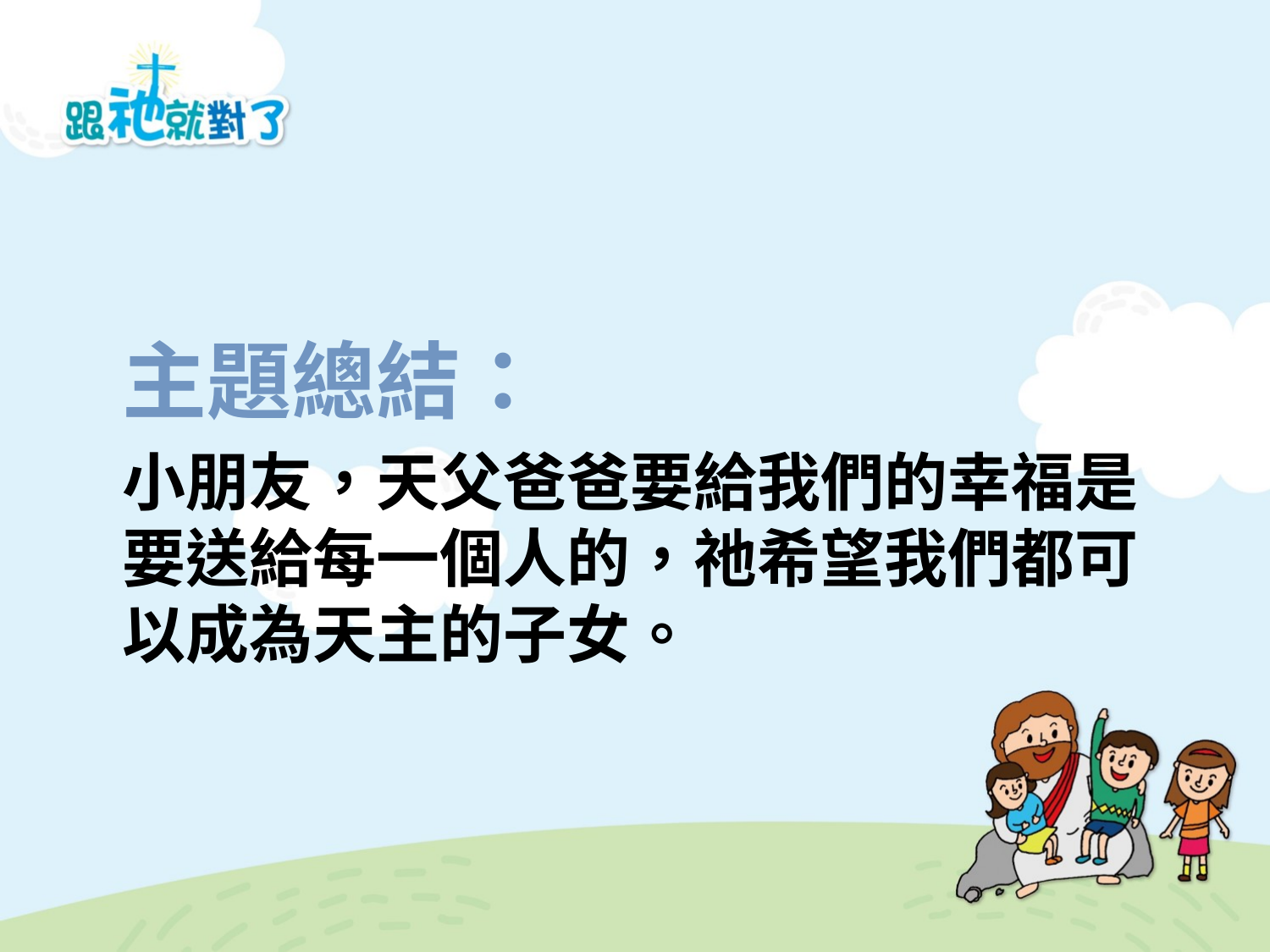

主題總結：
小朋友，天父爸爸要給我們的幸福是要送給每一個人的，祂希望我們都可以成為天主的子女。